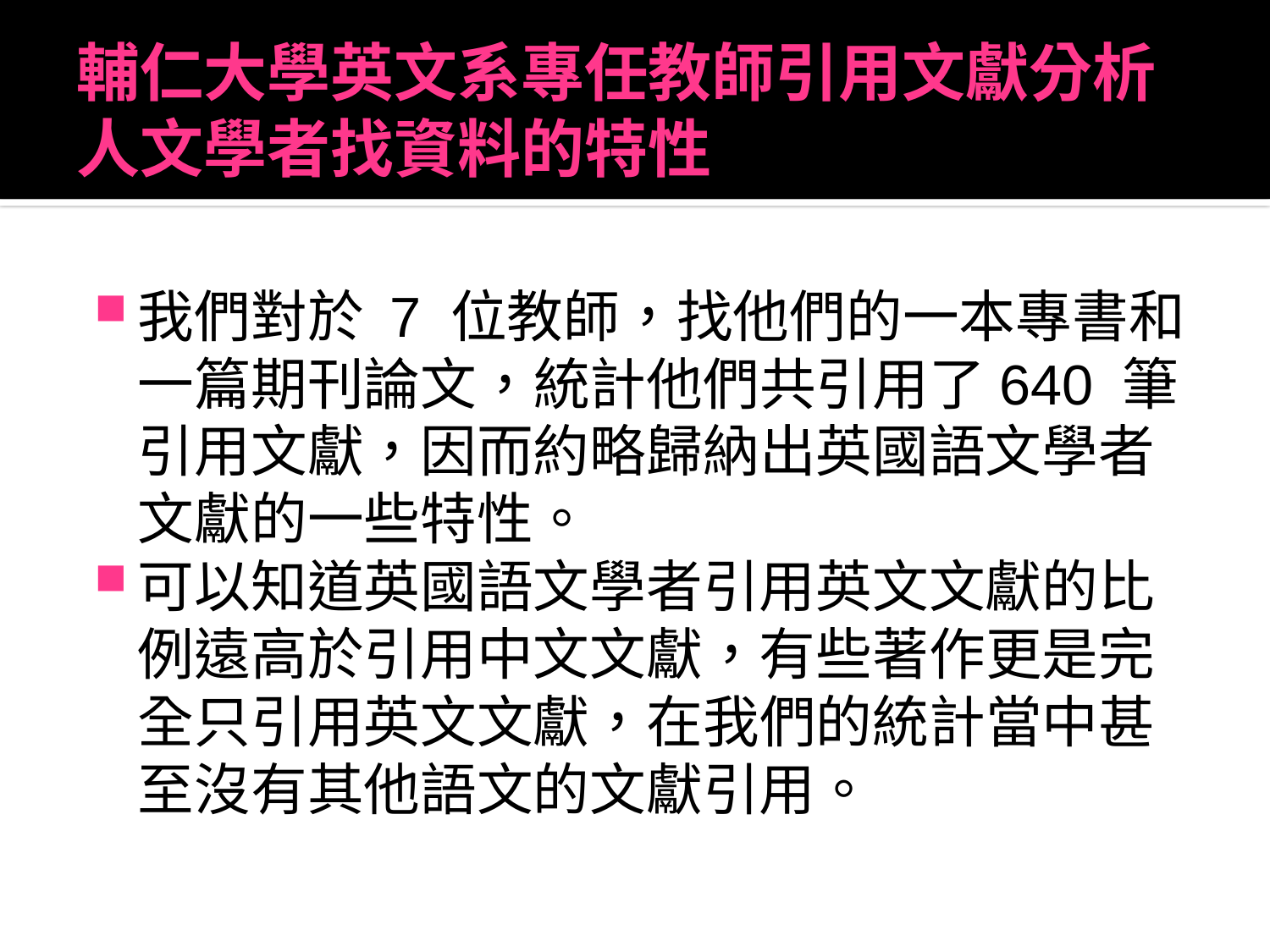

# 輔仁大學英文系專任教師引用文獻分析 人文學者找資料的特性
我們對於 7 位教師，找他們的一本專書和一篇期刊論文，統計他們共引用了640 筆引用文獻，因而約略歸納出英國語文學者文獻的一些特性。
可以知道英國語文學者引用英文文獻的比例遠高於引用中文文獻，有些著作更是完全只引用英文文獻，在我們的統計當中甚至沒有其他語文的文獻引用。